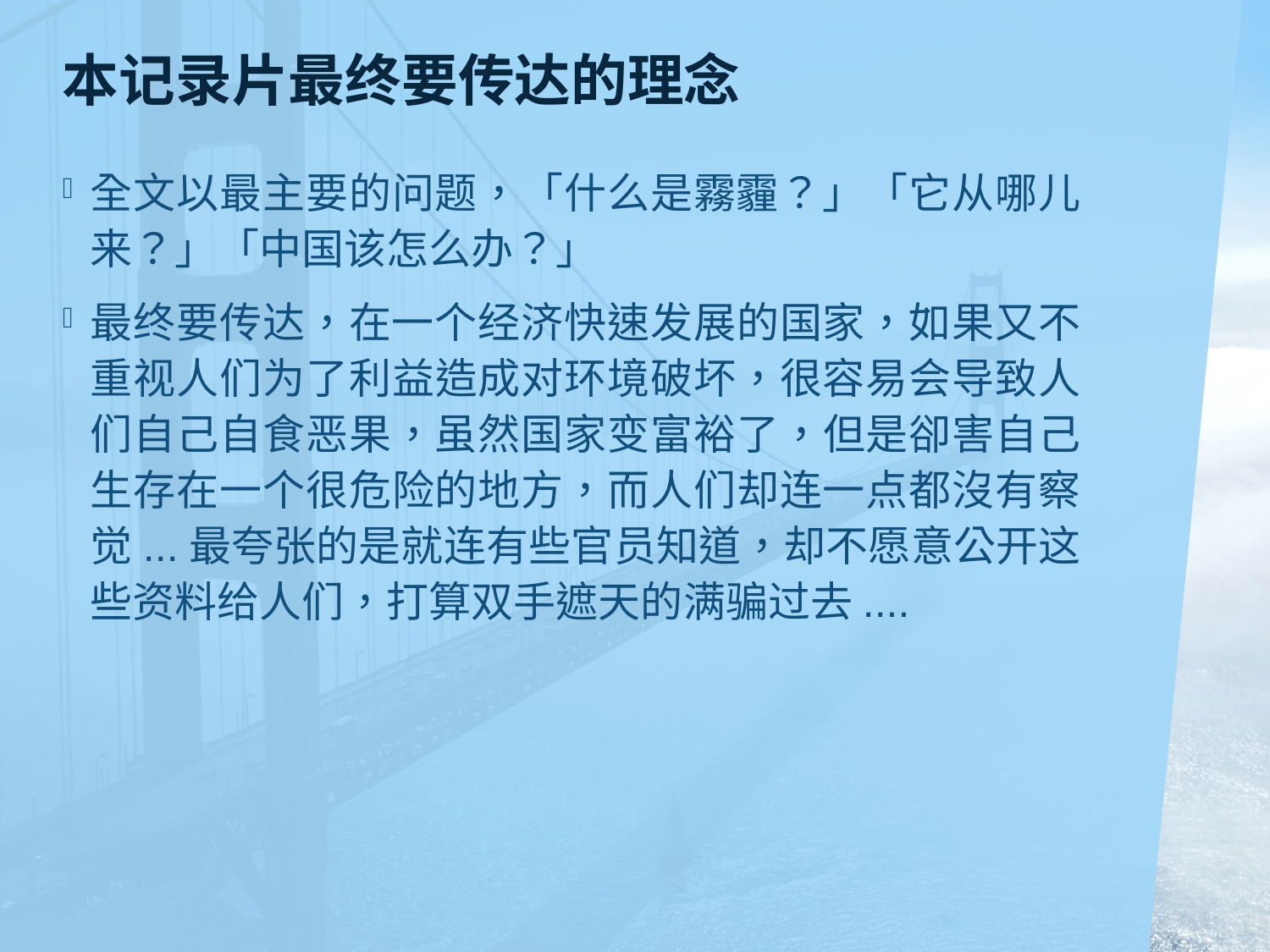

# 本记录片最终要传达的理念
全文以最主要的问题，「什么是霧霾？」「它从哪儿来？」「中国该怎么办？」
最终要传达，在一个经济快速发展的国家，如果又不重视人们为了利益造成对环境破坏，很容易会导致人们自己自食恶果，虽然国家变富裕了，但是卻害自己生存在一个很危险的地方，而人们却连一点都沒有察觉...最夸张的是就连有些官员知道，却不愿意公开这些资料给人们，打算双手遮天的满骗过去....